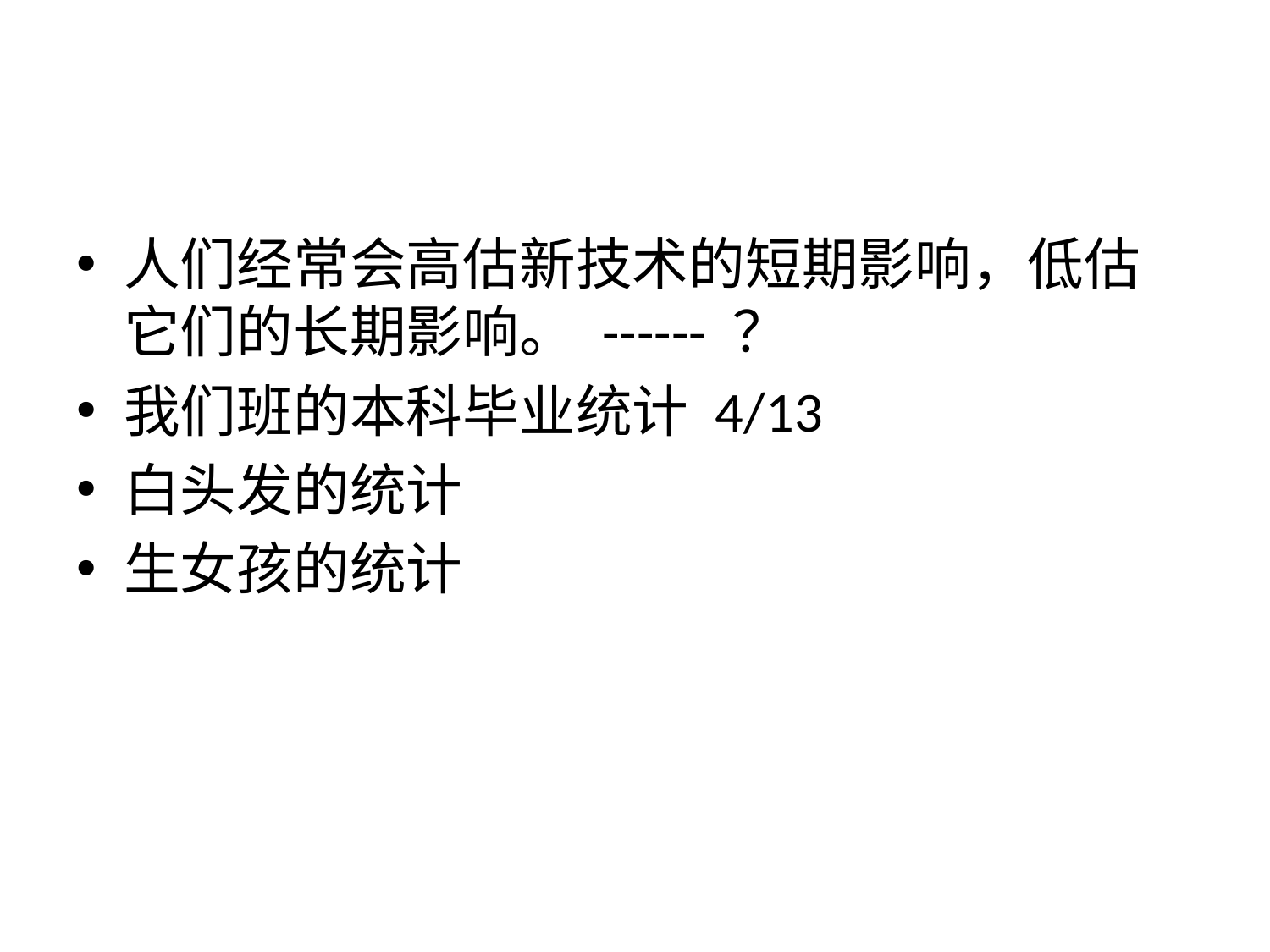

#
人们经常会高估新技术的短期影响，低估它们的长期影响。 ------ ？
我们班的本科毕业统计 4/13
白头发的统计
生女孩的统计